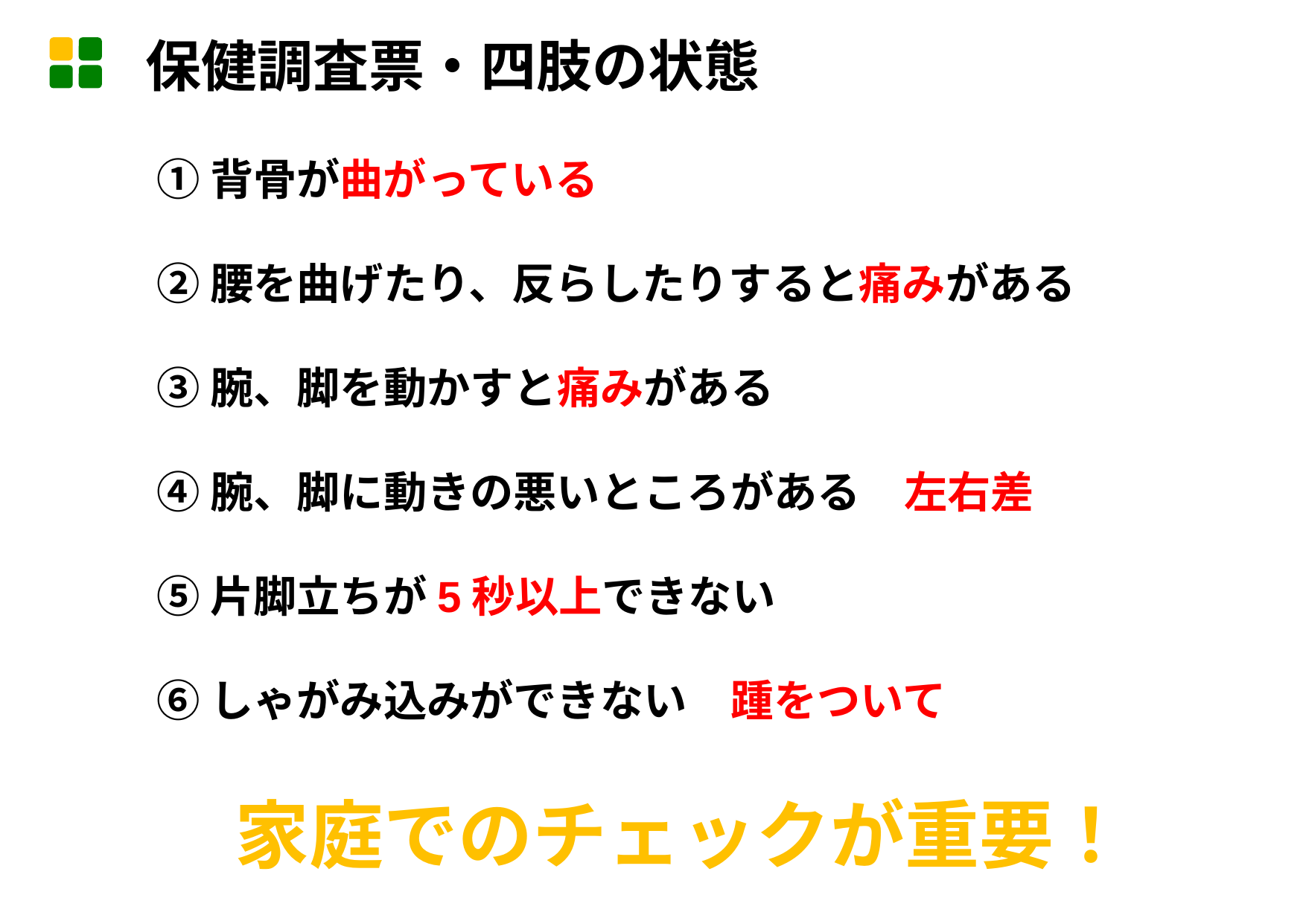

保健調査票・四肢の状態

①背骨が曲がっている

②腰を曲げたり、反らしたりすると痛みがある

③腕、脚を動かすと痛みがある

④腕、脚に動きの悪いところがある　左右差

⑤片脚立ちが5秒以上できない

⑥しゃがみ込みができない　踵をついて
家庭でのチェックが重要！